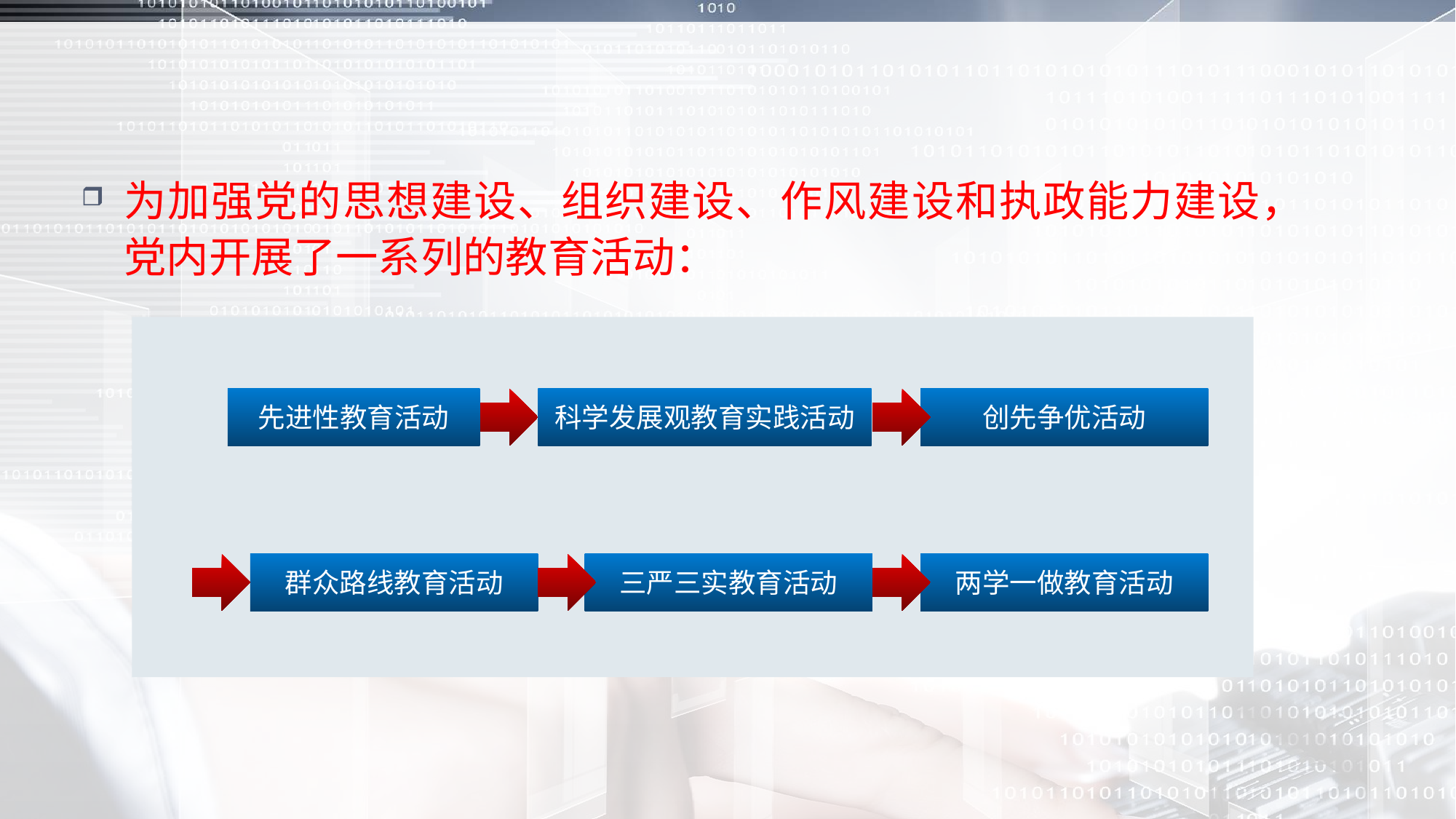

#
为加强党的思想建设、组织建设、作风建设和执政能力建设，党内开展了一系列的教育活动：

先进性教育活动

科学发展观教育实践活动

创先争优活动

群众路线教育活动

三严三实教育活动

两学一做教育活动